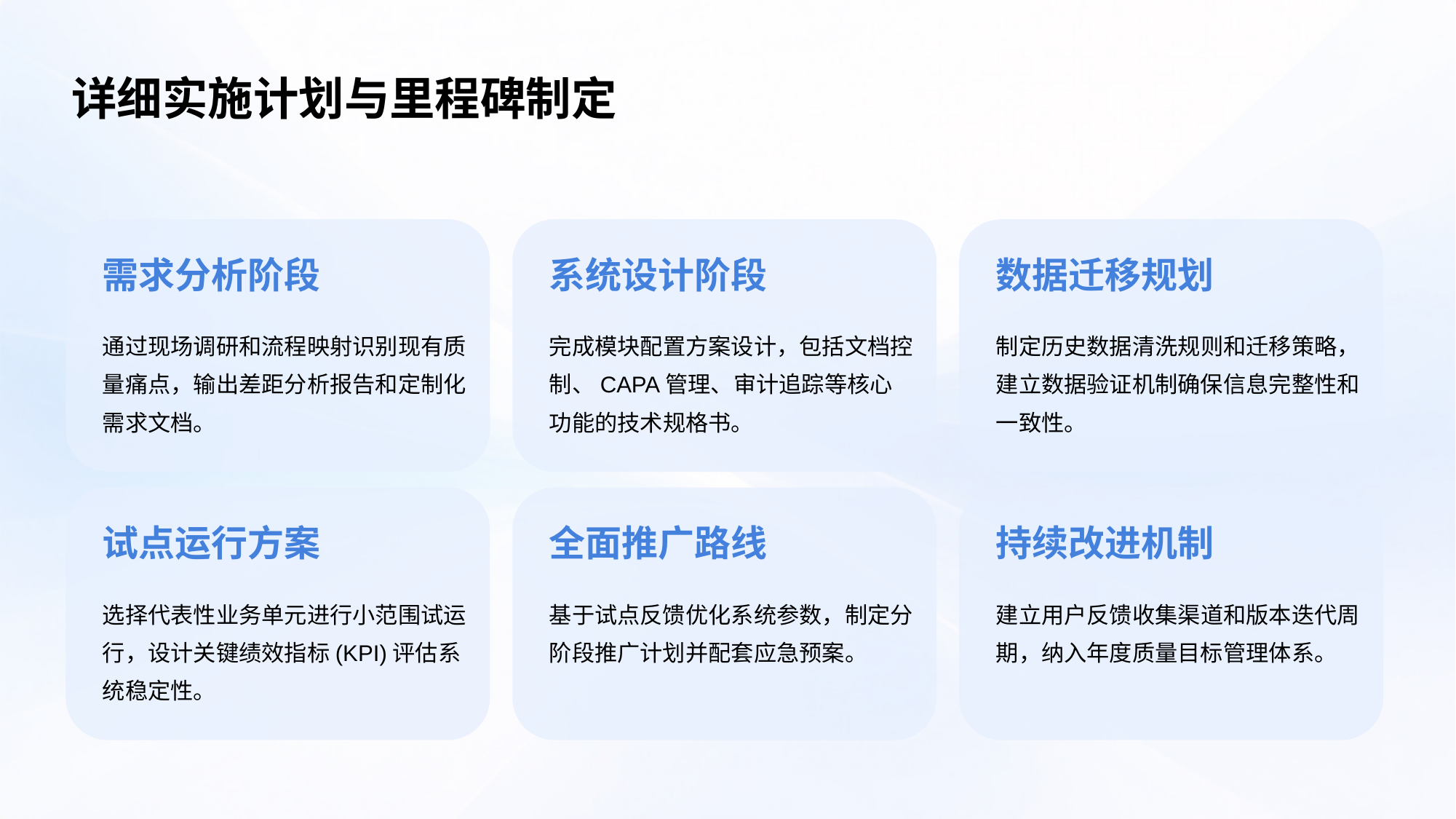

详细实施计划与里程碑制定

需求分析阶段
系统设计阶段
数据迁移规划
通过现场调研和流程映射识别现有质量痛点，输出差距分析报告和定制化需求文档。
完成模块配置方案设计，包括文档控制、CAPA管理、审计追踪等核心功能的技术规格书。
制定历史数据清洗规则和迁移策略，建立数据验证机制确保信息完整性和一致性。

试点运行方案
全面推广路线
持续改进机制
选择代表性业务单元进行小范围试运行，设计关键绩效指标(KPI)评估系统稳定性。
基于试点反馈优化系统参数，制定分阶段推广计划并配套应急预案。
建立用户反馈收集渠道和版本迭代周期，纳入年度质量目标管理体系。